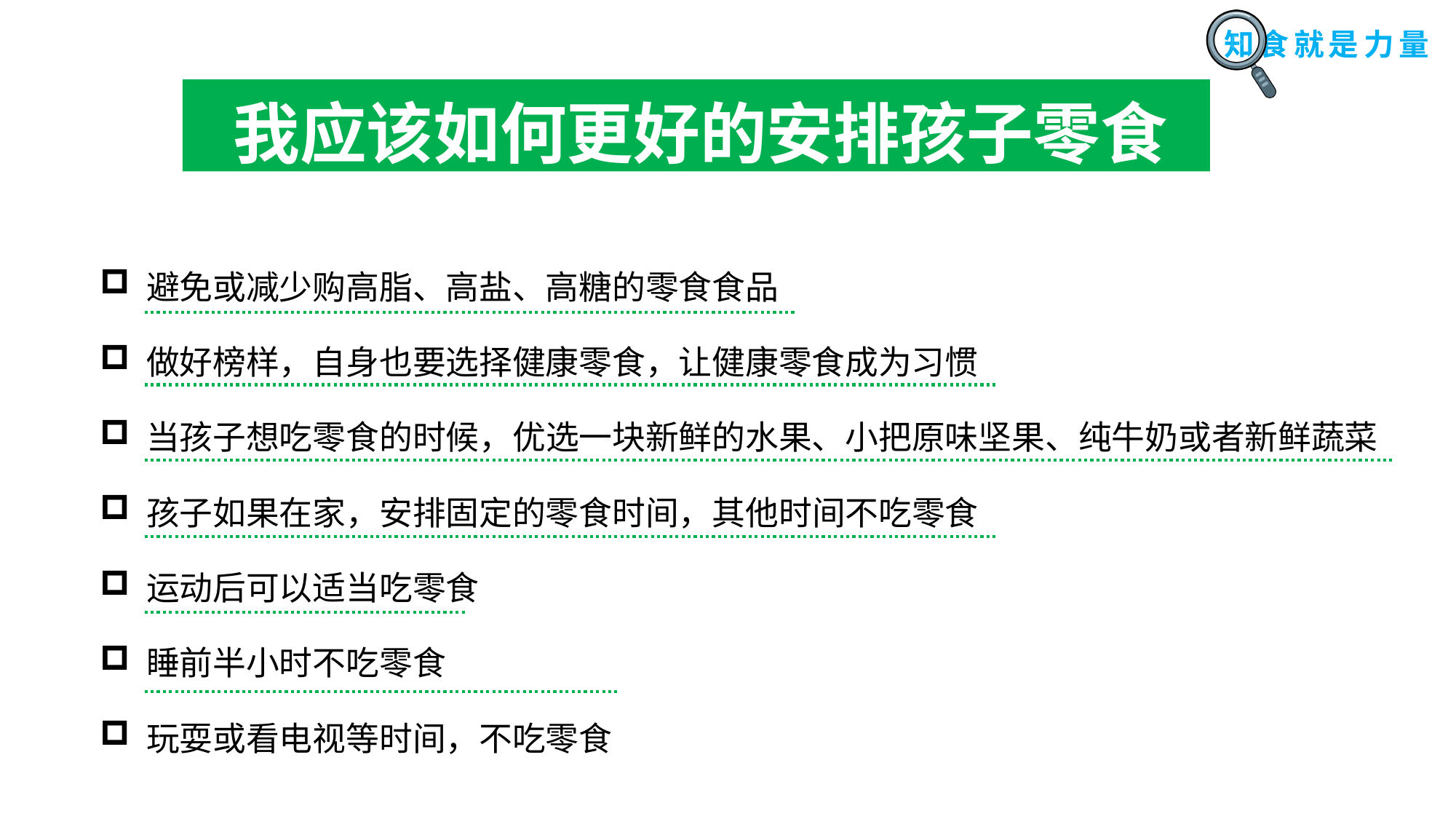

我应该如何更好的安排孩子零食
 避免或减少购高脂、高盐、高糖的零食食品
 做好榜样，自身也要选择健康零食，让健康零食成为习惯
 当孩子想吃零食的时候，优选一块新鲜的水果、小把原味坚果、纯牛奶或者新鲜蔬菜
 孩子如果在家，安排固定的零食时间，其他时间不吃零食
 运动后可以适当吃零食
 睡前半小时不吃零食
 玩耍或看电视等时间，不吃零食